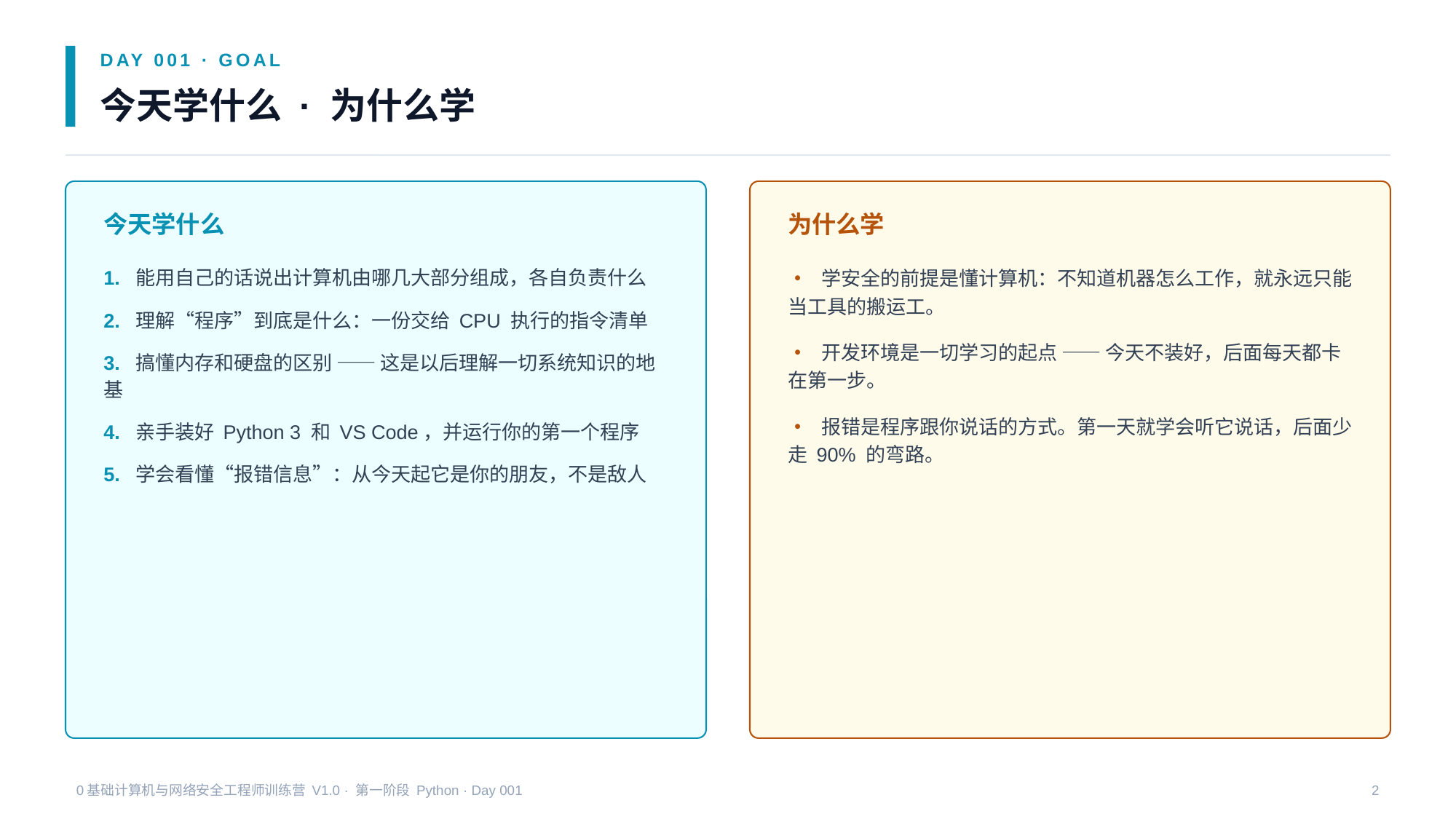

DAY 001 · GOAL

今天学什么 · 为什么学

今天学什么
为什么学
1.  能用自己的话说出计算机由哪几大部分组成，各自负责什么
2.  理解“程序”到底是什么：一份交给 CPU 执行的指令清单
3.  搞懂内存和硬盘的区别 —— 这是以后理解一切系统知识的地基
4.  亲手装好 Python 3 和 VS Code，并运行你的第一个程序
5.  学会看懂“报错信息”：从今天起它是你的朋友，不是敌人
•  学安全的前提是懂计算机：不知道机器怎么工作，就永远只能当工具的搬运工。
•  开发环境是一切学习的起点 —— 今天不装好，后面每天都卡在第一步。
•  报错是程序跟你说话的方式。第一天就学会听它说话，后面少走 90% 的弯路。
0基础计算机与网络安全工程师训练营 V1.0 · 第一阶段 Python · Day 001
2